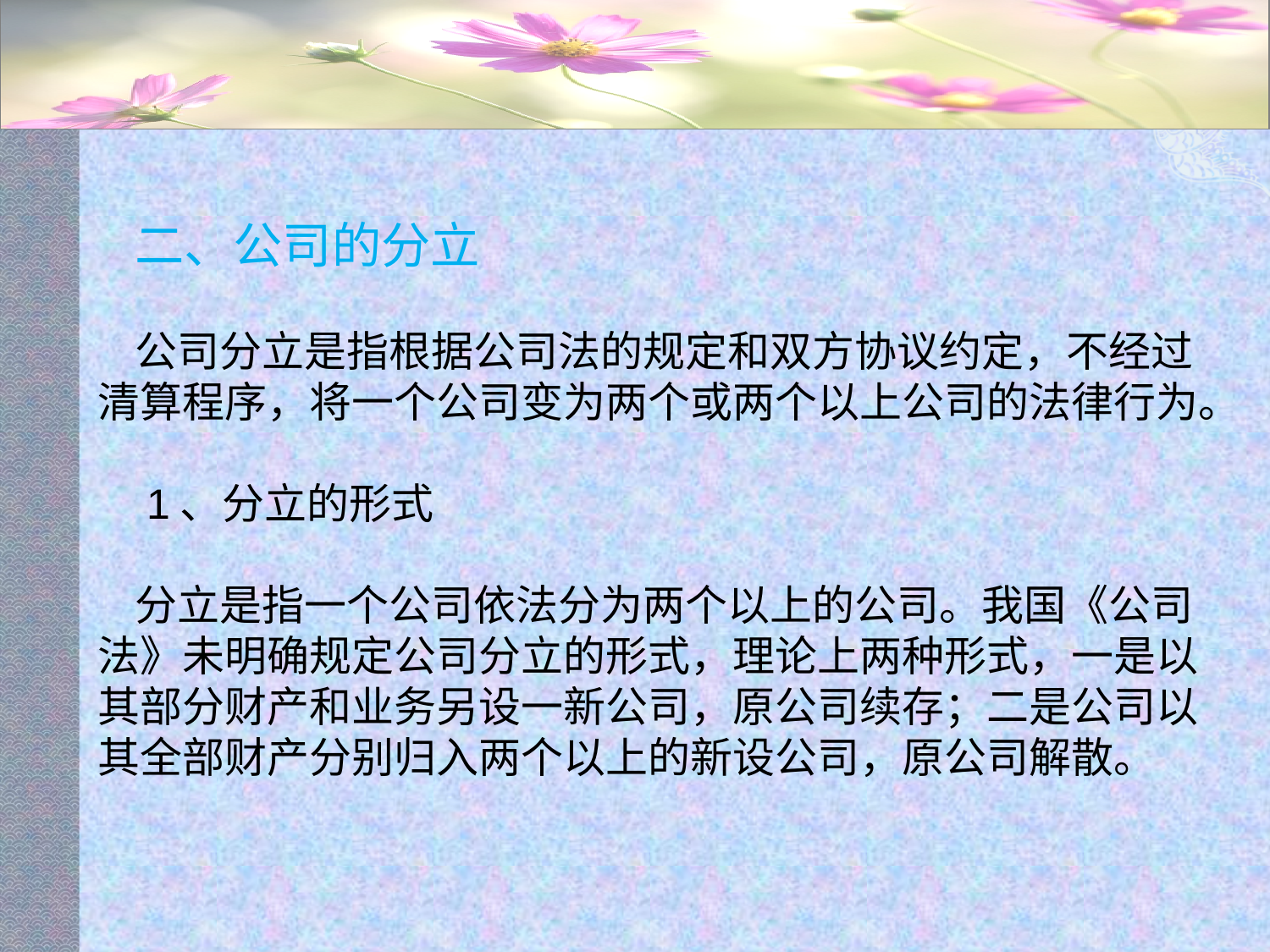

#
二、公司的分立

公司分立是指根据公司法的规定和双方协议约定，不经过清算程序，将一个公司变为两个或两个以上公司的法律行为。

 1、分立的形式

分立是指一个公司依法分为两个以上的公司。我国《公司法》未明确规定公司分立的形式，理论上两种形式，一是以其部分财产和业务另设一新公司，原公司续存；二是公司以其全部财产分别归入两个以上的新设公司，原公司解散。